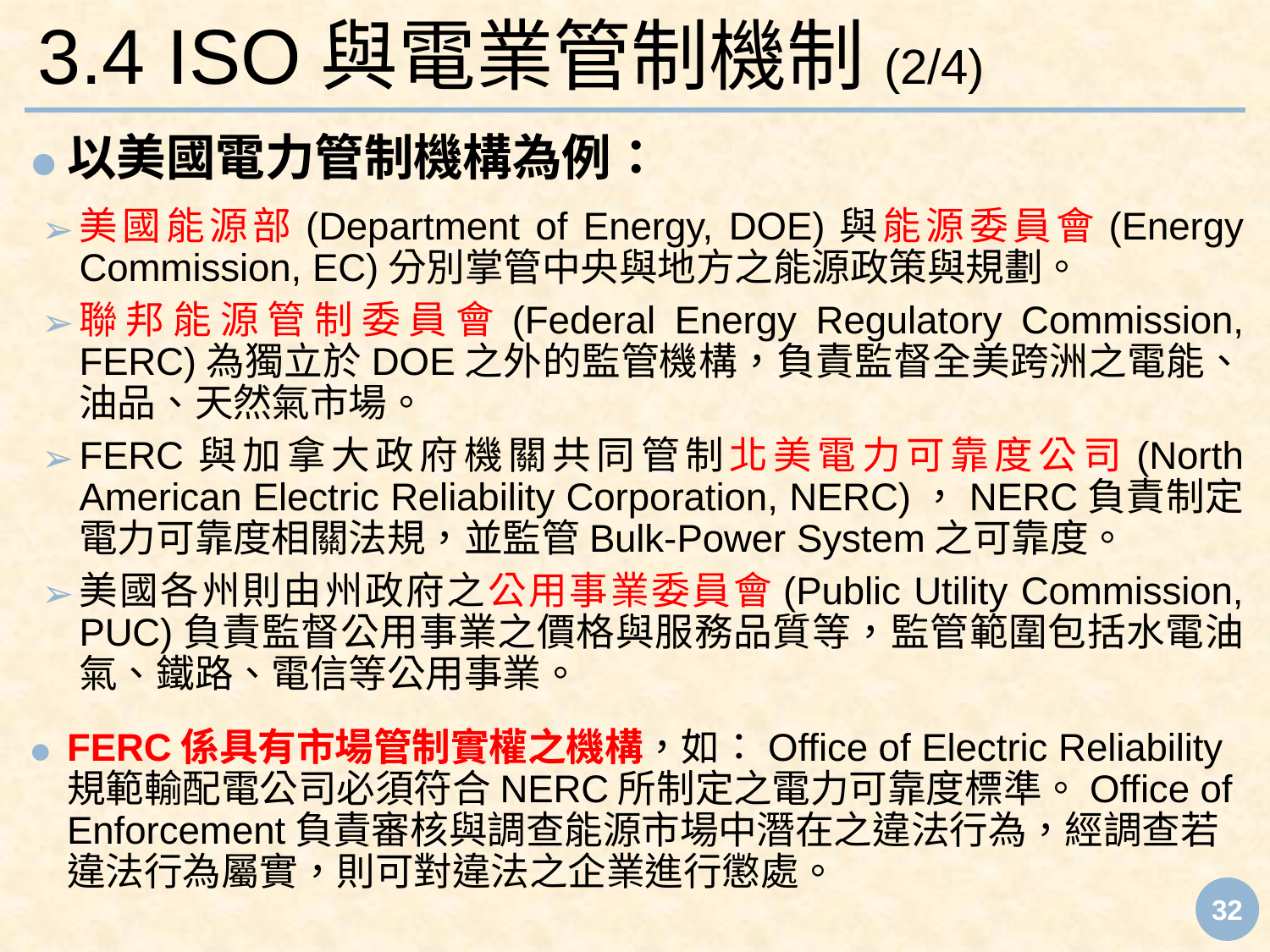

# 3.4 ISO與電業管制機制(2/4)
以美國電力管制機構為例：
美國能源部(Department of Energy, DOE)與能源委員會(Energy Commission, EC)分別掌管中央與地方之能源政策與規劃。
聯邦能源管制委員會(Federal Energy Regulatory Commission, FERC)為獨立於DOE之外的監管機構，負責監督全美跨洲之電能、油品、天然氣市場。
FERC與加拿大政府機關共同管制北美電力可靠度公司(North American Electric Reliability Corporation, NERC)，NERC負責制定電力可靠度相關法規，並監管Bulk-Power System之可靠度。
美國各州則由州政府之公用事業委員會(Public Utility Commission, PUC)負責監督公用事業之價格與服務品質等，監管範圍包括水電油氣、鐵路、電信等公用事業。
FERC係具有市場管制實權之機構，如：Office of Electric Reliability規範輸配電公司必須符合NERC所制定之電力可靠度標準。Office of Enforcement負責審核與調查能源市場中潛在之違法行為，經調查若違法行為屬實，則可對違法之企業進行懲處。

32